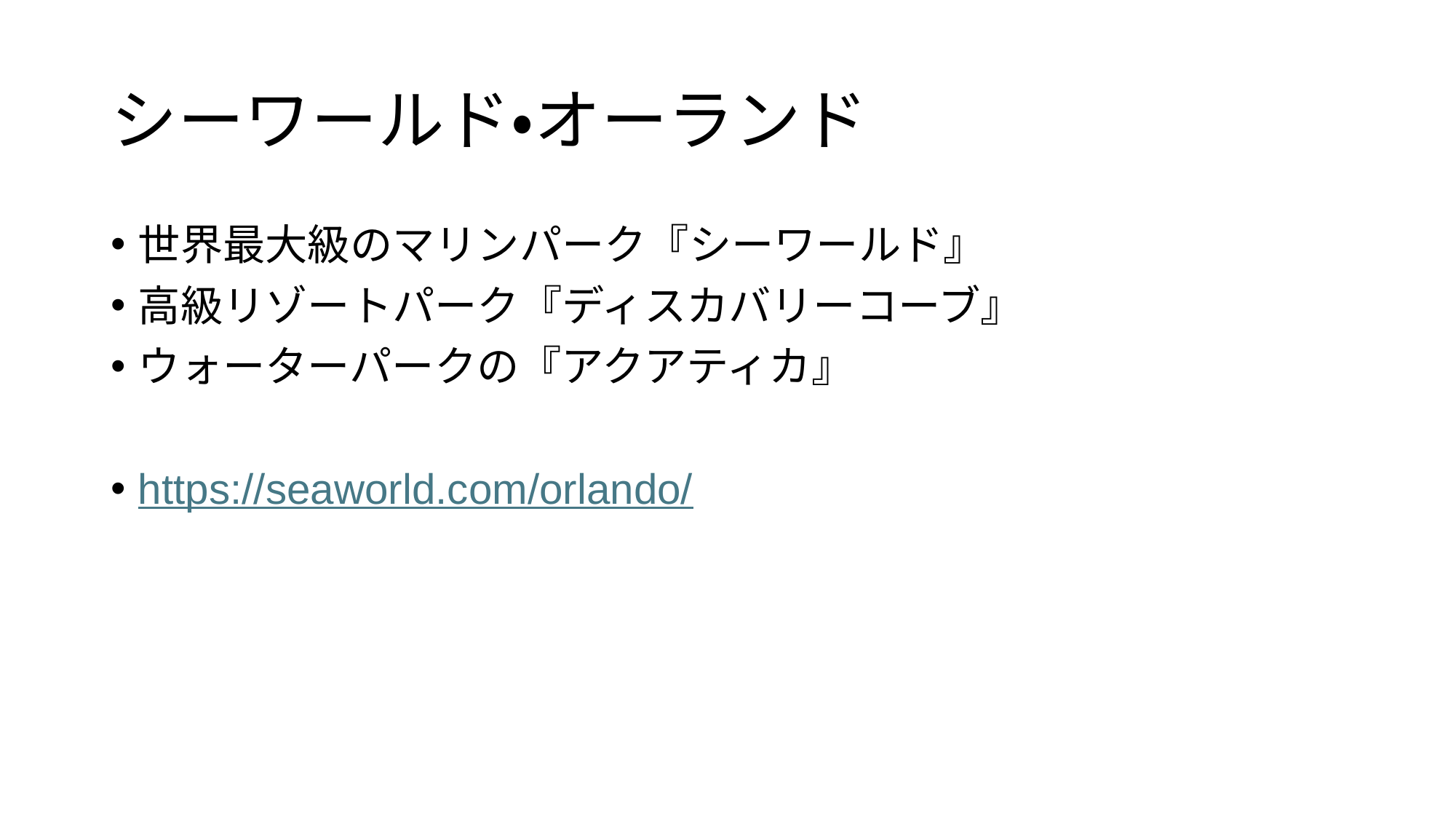

# シーワールド・オーランド
世界最大級のマリンパーク『シーワールド』
高級リゾートパーク『ディスカバリーコーブ』
ウォーターパークの『アクアティカ』

https://seaworld.com/orlando/